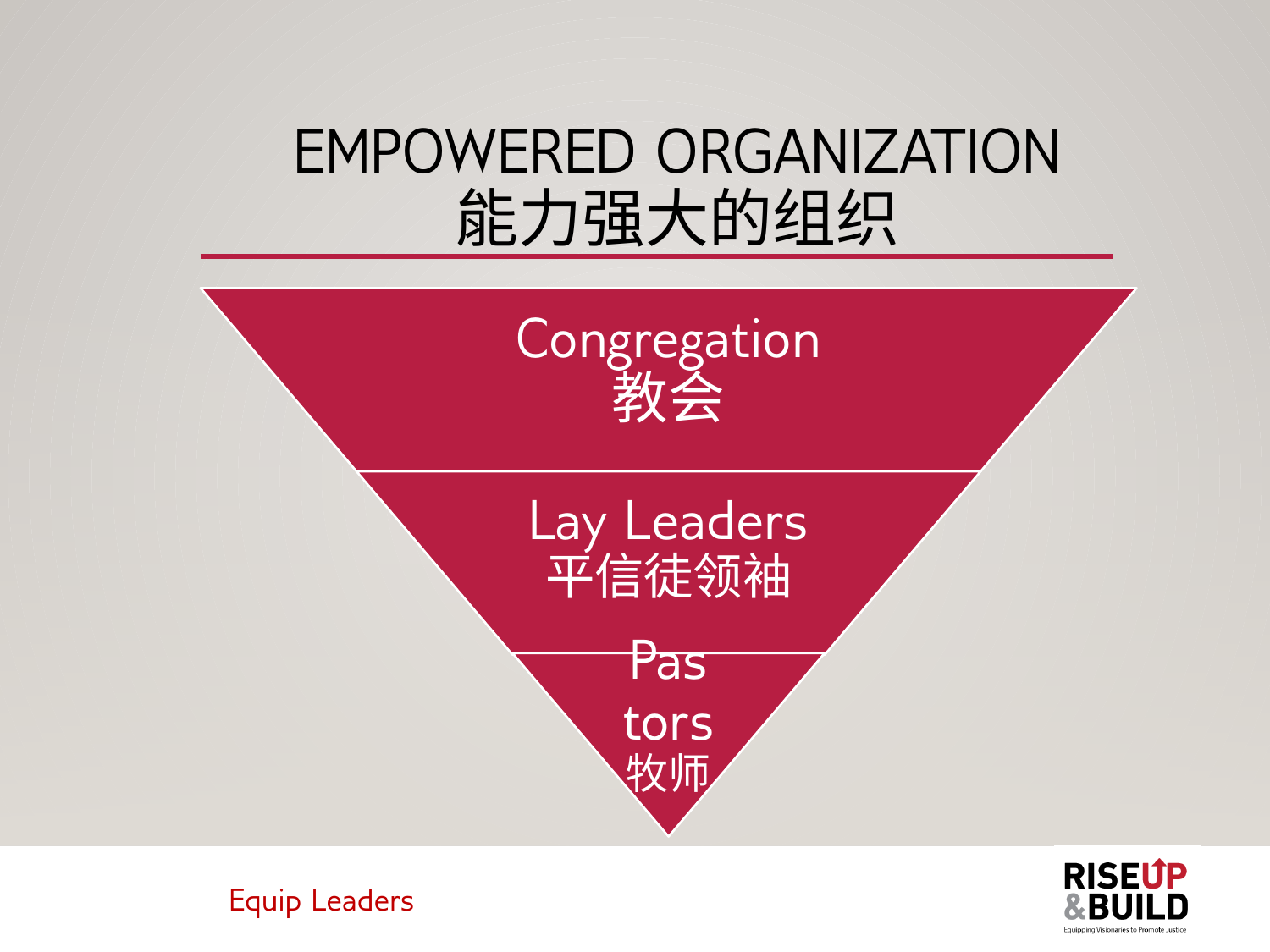

# EMPOWERED Organization 能力强大的组织
Congregation
教会
Lay Leaders
平信徒领袖
Pastors
牧师
Equip Leaders